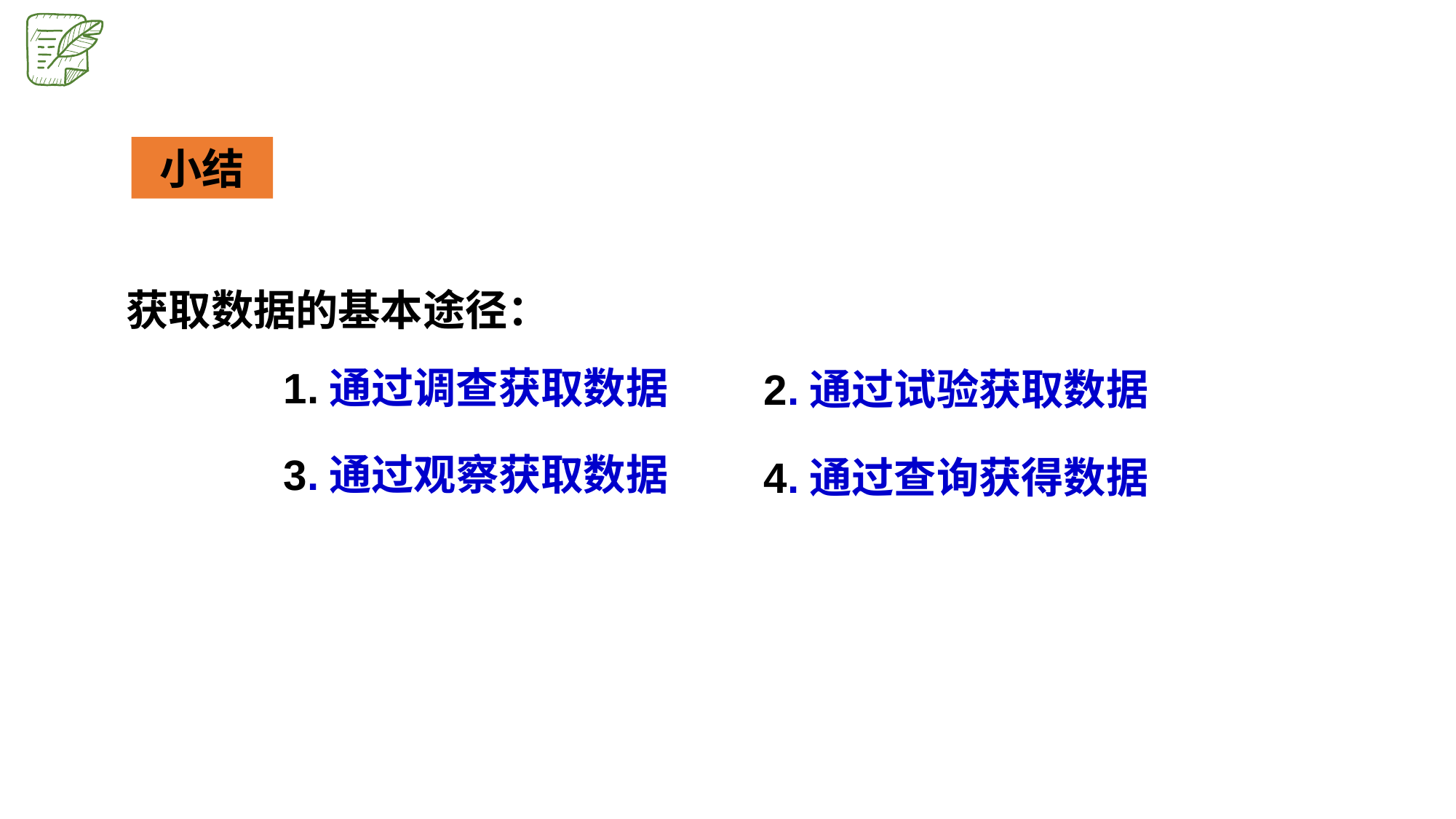

小结
获取数据的基本途径：
1.通过调查获取数据
2.通过试验获取数据
3.通过观察获取数据
4.通过查询获得数据